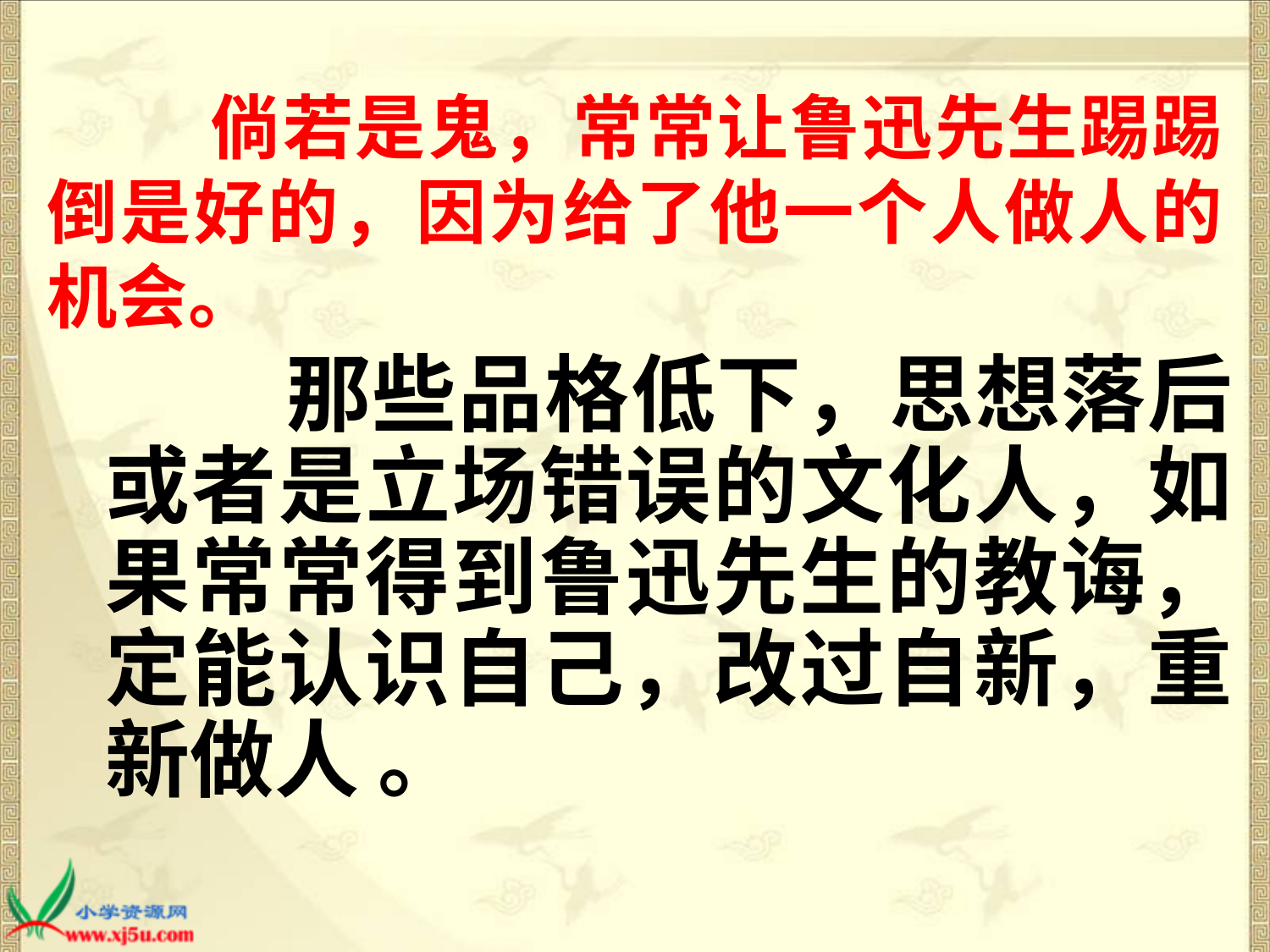

# 倘若是鬼，常常让鲁迅先生踢踢倒是好的，因为给了他一个人做人的机会。
               那些品格低下，思想落后或者是立场错误的文化人，如果常常得到鲁迅先生的教诲，定能认识自己，改过自新，重新做人 。